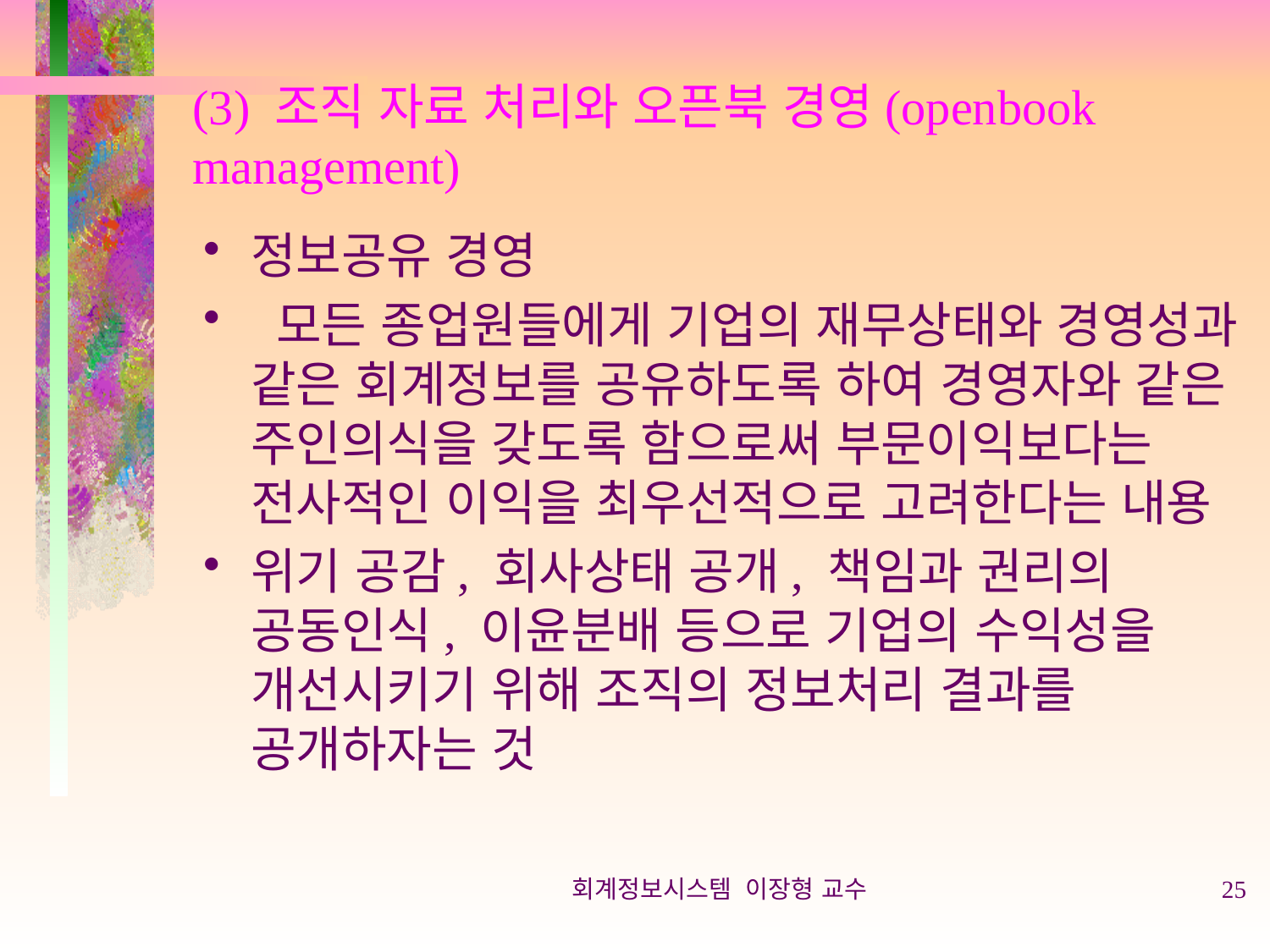

# (3) 조직 자료 처리와 오픈북 경영(openbook management)
정보공유 경영
 모든 종업원들에게 기업의 재무상태와 경영성과 같은 회계정보를 공유하도록 하여 경영자와 같은 주인의식을 갖도록 함으로써 부문이익보다는 전사적인 이익을 최우선적으로 고려한다는 내용
위기 공감, 회사상태 공개, 책임과 권리의 공동인식, 이윤분배 등으로 기업의 수익성을 개선시키기 위해 조직의 정보처리 결과를 공개하자는 것

회계정보시스템  이장형 교수
25